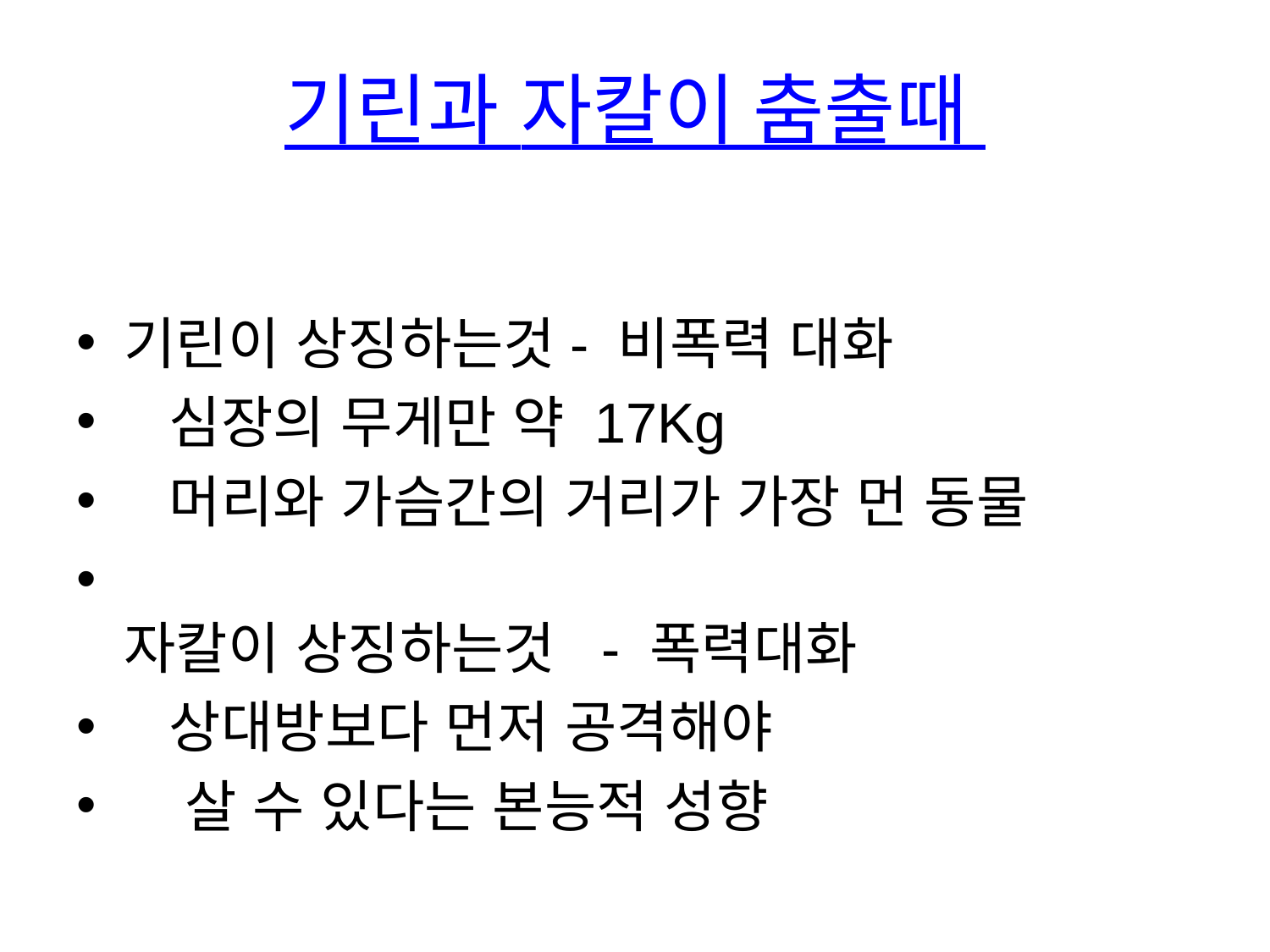

# 기린과 자칼이 춤출때

기린이 상징하는것- 비폭력 대화
  심장의 무게만 약 17Kg
  머리와 가슴간의 거리가 가장 먼 동물
자칼이 상징하는것  - 폭력대화
  상대방보다 먼저 공격해야
   살 수 있다는 본능적 성향